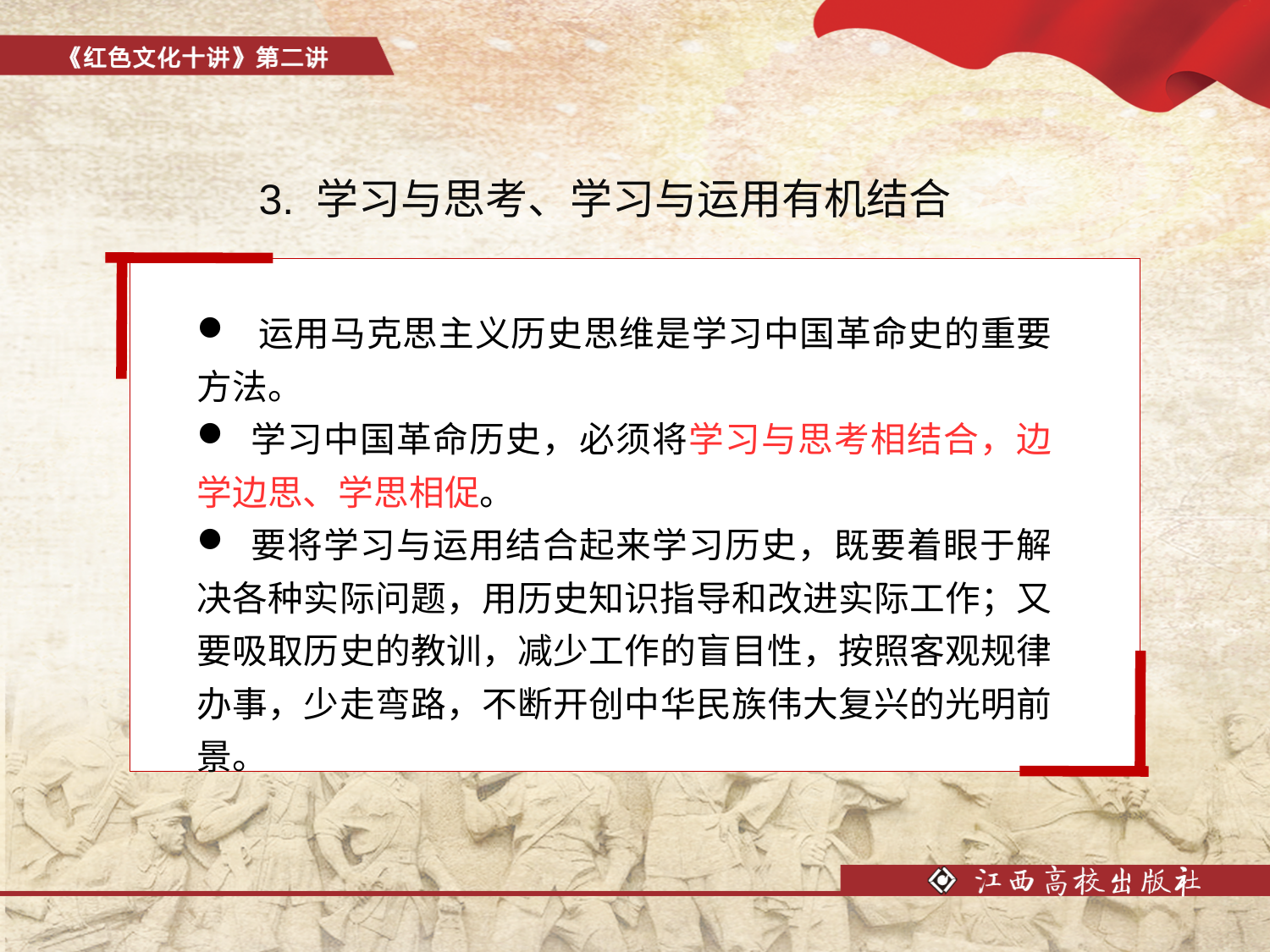

3. 学习与思考、学习与运用有机结合

  运用马克思主义历史思维是学习中国革命史的重要方法。
 学习中国革命历史，必须将学习与思考相结合，边学边思、学思相促。
 要将学习与运用结合起来学习历史，既要着眼于解决各种实际问题，用历史知识指导和改进实际工作；又要吸取历史的教训，减少工作的盲目性，按照客观规律办事，少走弯路，不断开创中华民族伟大复兴的光明前景。